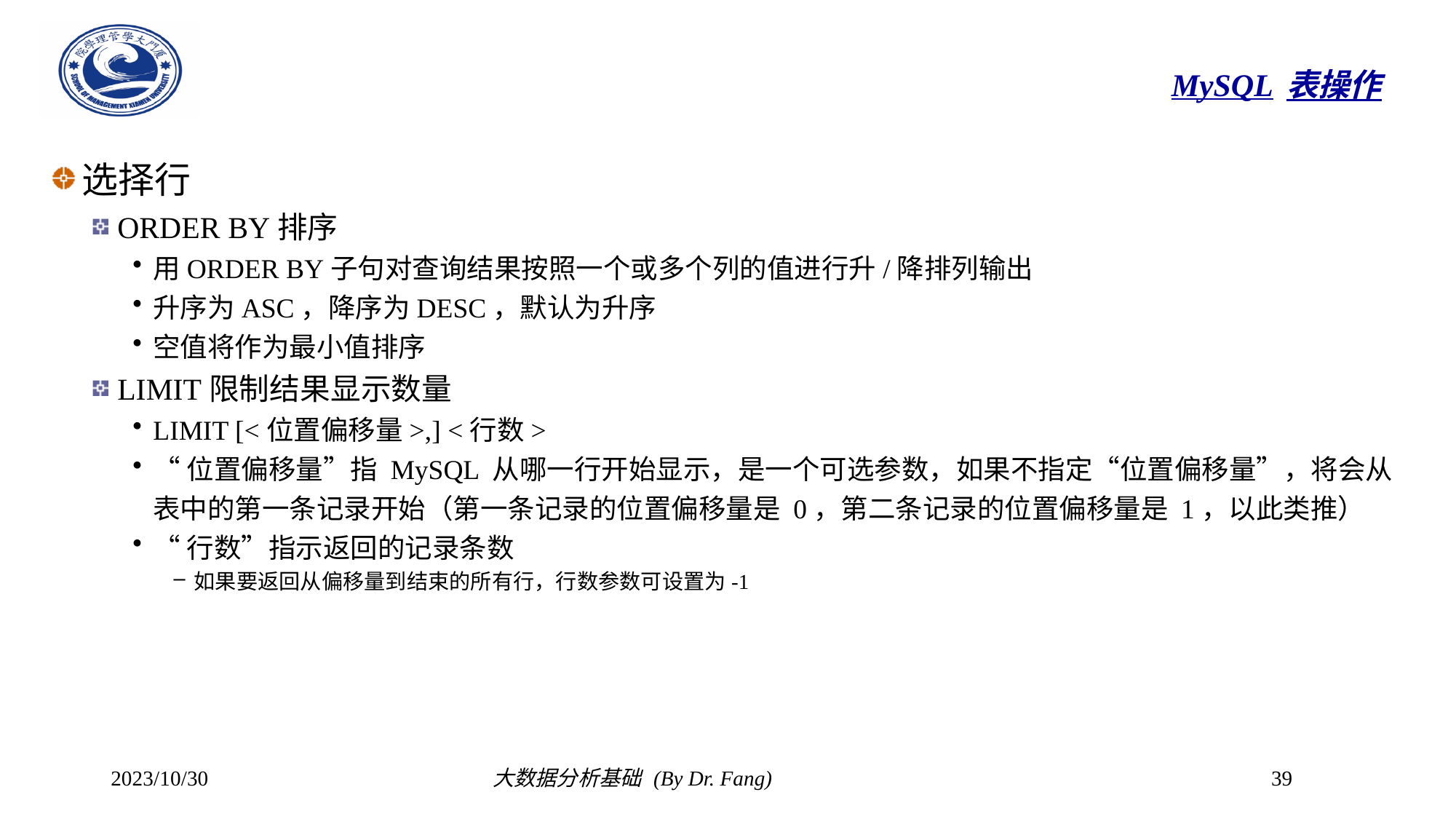

# MySQL表操作
选择行
ORDER BY排序
用ORDER BY子句对查询结果按照一个或多个列的值进行升/降排列输出
升序为ASC，降序为DESC，默认为升序
空值将作为最小值排序
LIMIT限制结果显示数量
LIMIT [<位置偏移量>,] <行数>
“位置偏移量”指 MySQL 从哪一行开始显示，是一个可选参数，如果不指定“位置偏移量”，将会从表中的第一条记录开始（第一条记录的位置偏移量是 0，第二条记录的位置偏移量是 1，以此类推）
“行数”指示返回的记录条数
如果要返回从偏移量到结束的所有行，行数参数可设置为-1
2023/10/30
大数据分析基础 (By Dr. Fang)
39